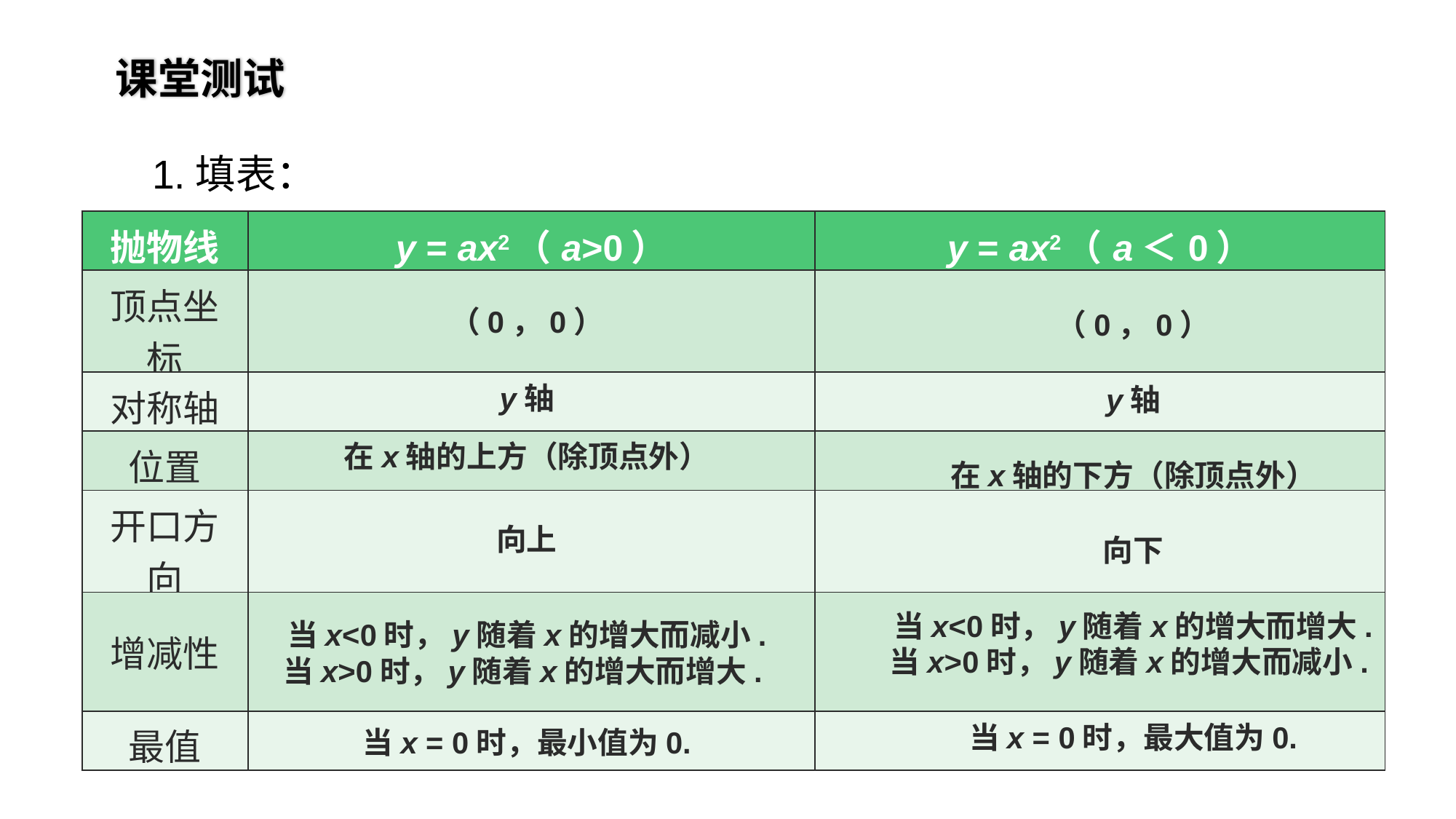

课堂测试
1.填表：
| 抛物线 | y = ax2（a>0） | y = ax2（a＜0） |
| --- | --- | --- |
| 顶点坐标 |  |  |
| 对称轴 |  |  |
| 位置 |  |  |
| 开口方向 |  |  |
| 增减性 |  |  |
| 最值 |  |  |
（0，0）
（0，0）
y轴
y轴
在x轴的上方（除顶点外）
在x轴的下方（除顶点外）
向上
向下
当x<0时，y随着x的增大而增大.
当x>0时，y随着x的增大而减小.
当x<0时，y随着x的增大而减小.
当x>0时，y随着x的增大而增大.
当x = 0时，最大值为0.
当x = 0时，最小值为0.